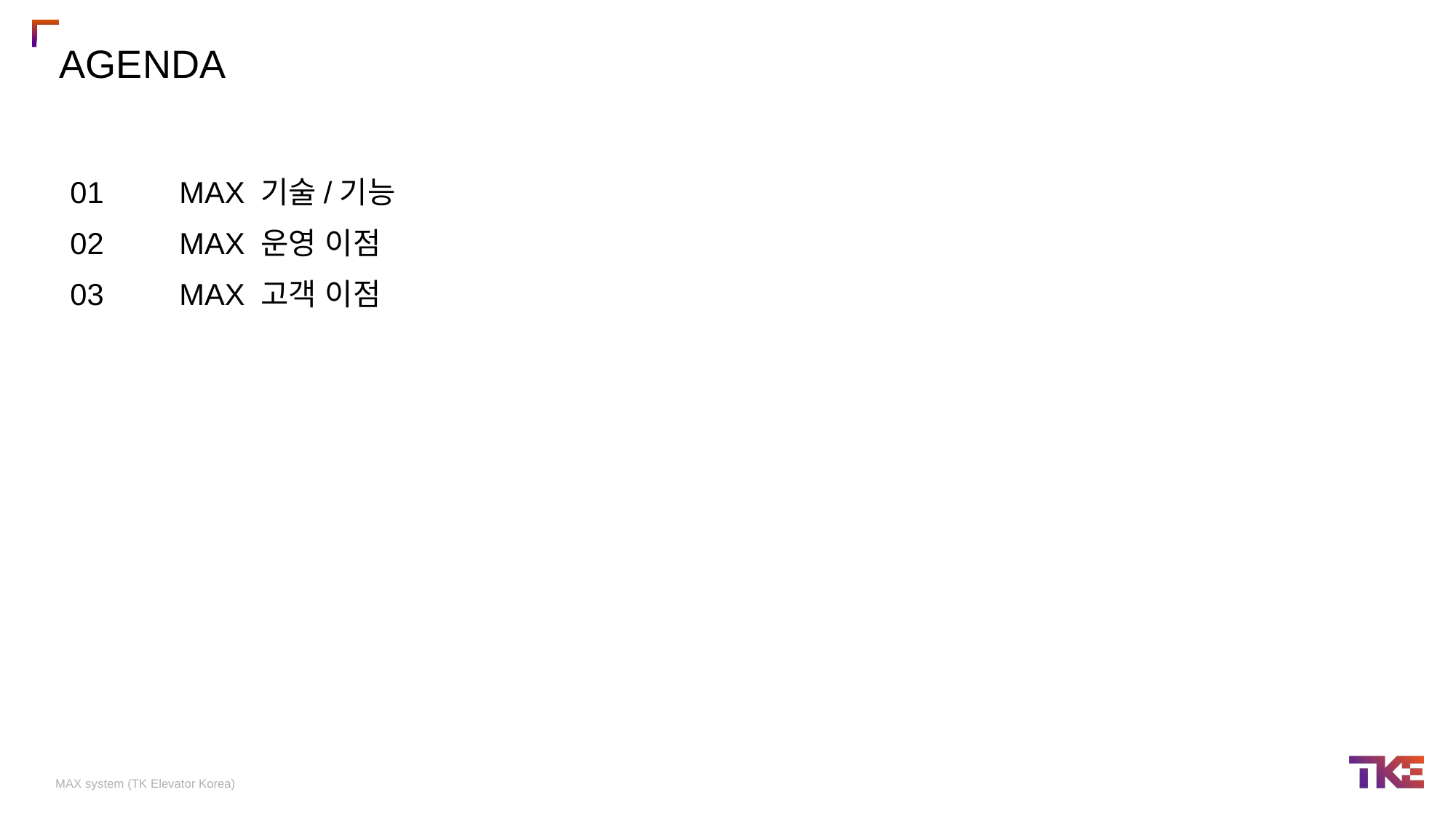

# Agenda
01	MAX 기술/기능
02	MAX 운영 이점
03	MAX 고객 이점

MAX system (TK Elevator Korea)